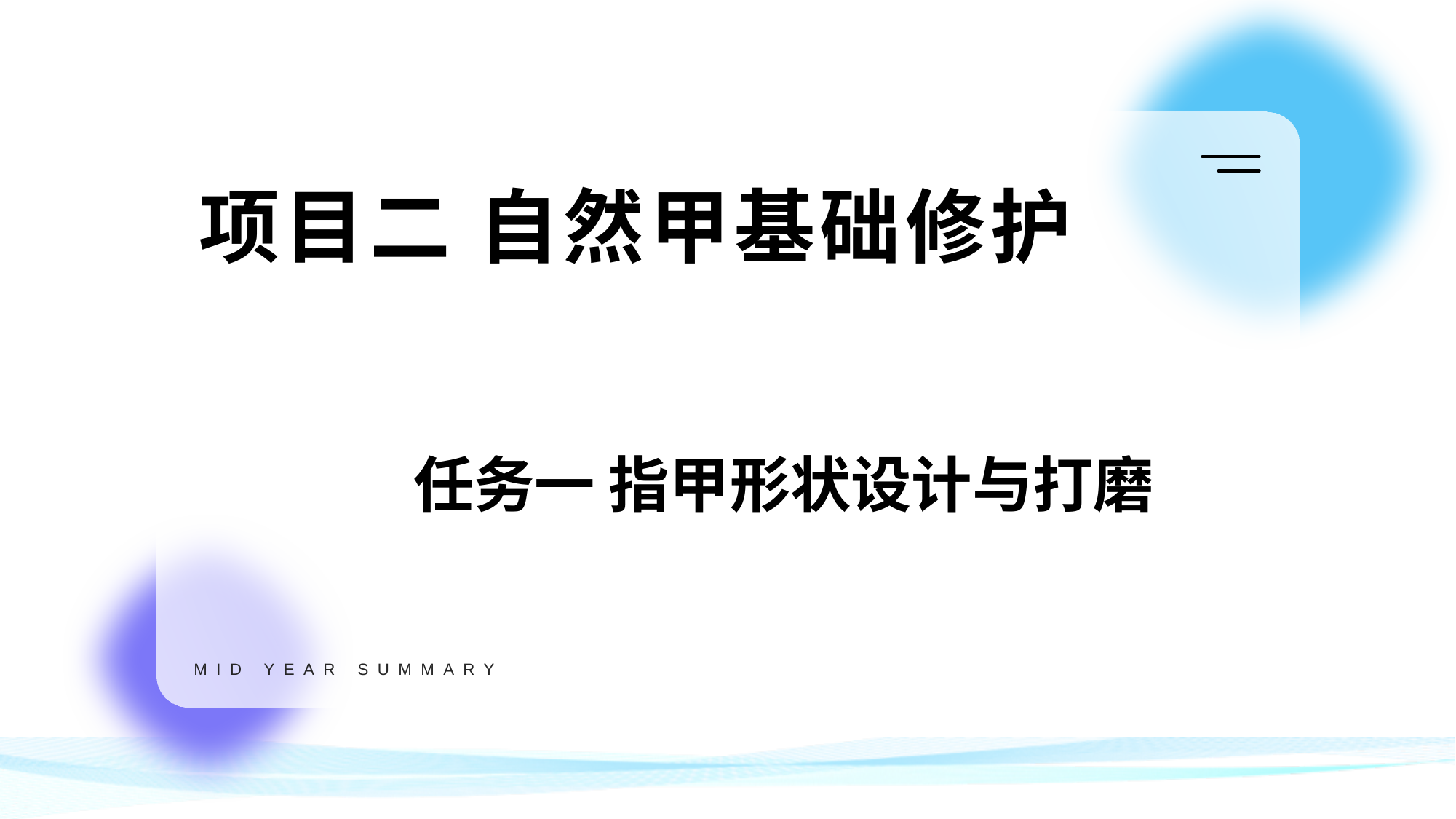

项目二 自然甲基础修护
任务一 指甲形状设计与打磨

MID YEAR SUMMARY